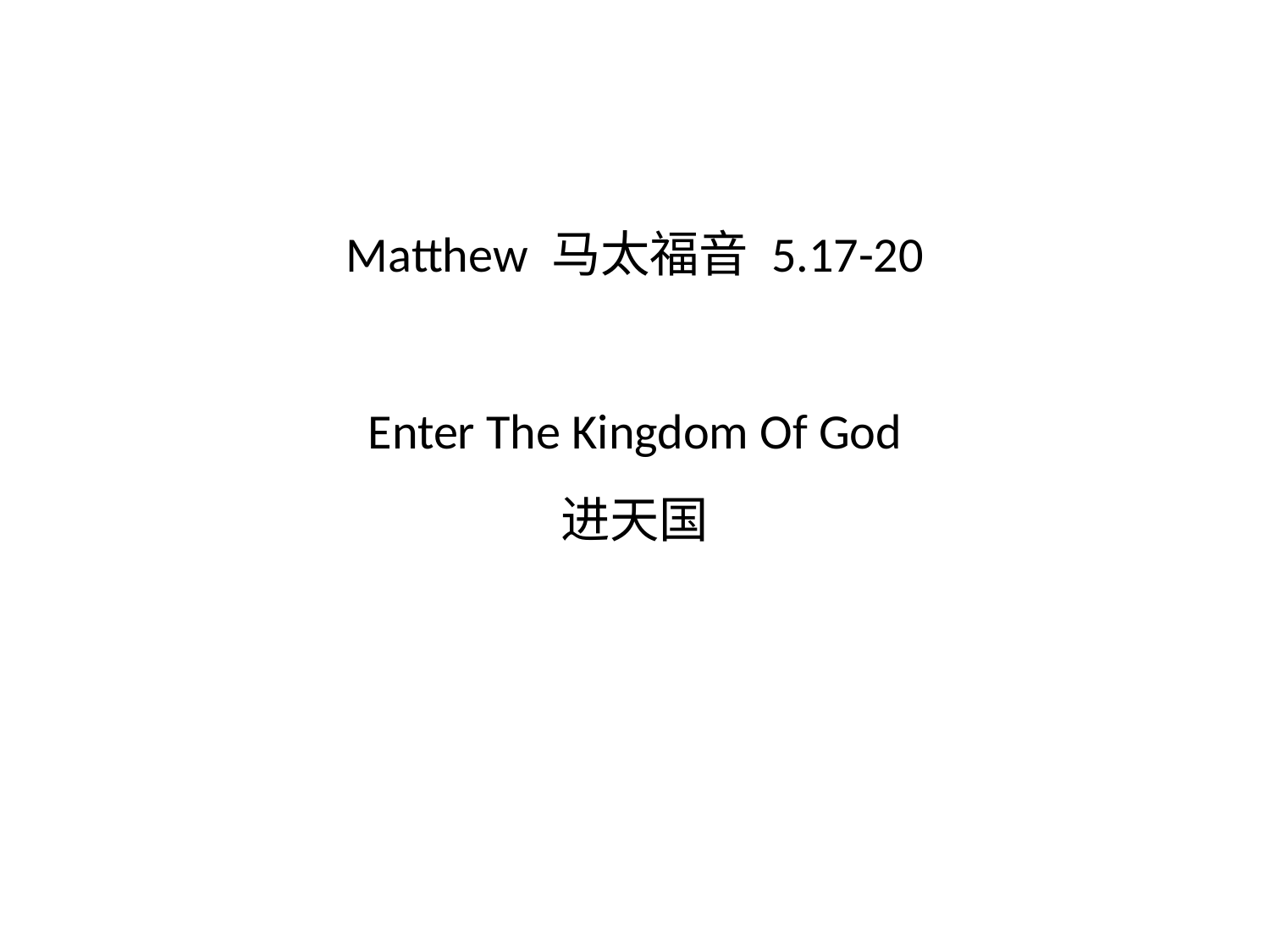

# Matthew 马太福音 5.17-20 Enter The Kingdom Of God 进天国